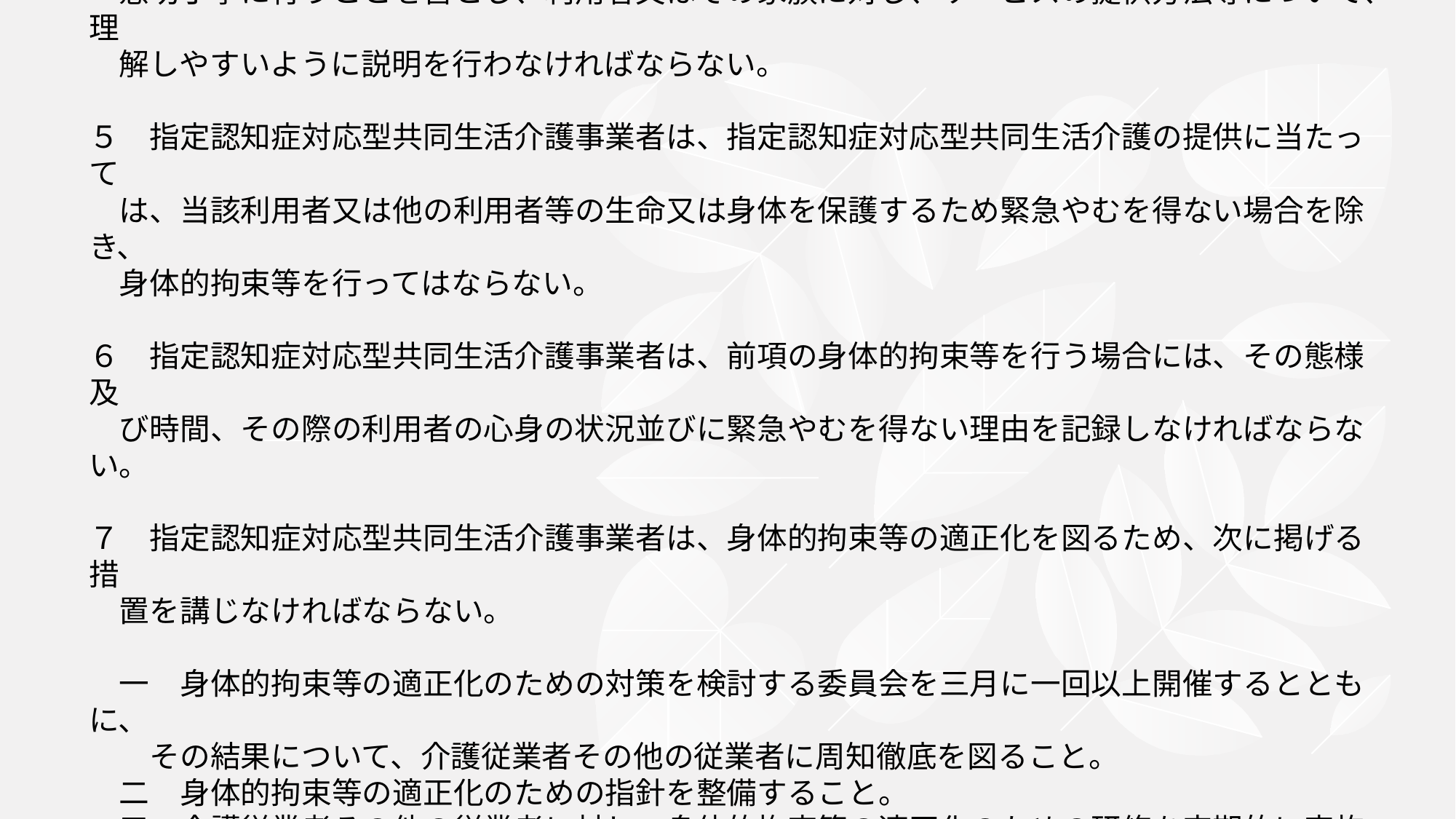

# ４　共同生活住居における介護従業者は、指定認知症対応型共同生活介護の提供に当たっては、 　懇切丁寧に行うことを旨とし、利用者又はその家族に対し、サービスの提供方法等について、理 　解しやすいように説明を行わなければならない。 ５　指定認知症対応型共同生活介護事業者は、指定認知症対応型共同生活介護の提供に当たって 　は、当該利用者又は他の利用者等の生命又は身体を保護するため緊急やむを得ない場合を除き、 　身体的拘束等を行ってはならない。 ６　指定認知症対応型共同生活介護事業者は、前項の身体的拘束等を行う場合には、その態様及 　び時間、その際の利用者の心身の状況並びに緊急やむを得ない理由を記録しなければならない。 ７　指定認知症対応型共同生活介護事業者は、身体的拘束等の適正化を図るため、次に掲げる措 　置を講じなければならない。 　一　身体的拘束等の適正化のための対策を検討する委員会を三月に一回以上開催するとともに、　 　　その結果について、介護従業者その他の従業者に周知徹底を図ること。 　二　身体的拘束等の適正化のための指針を整備すること。 　三　介護従業者その他の従業者に対し、身体的拘束等の適正化のための研修を定期的に実施す 　　ること。